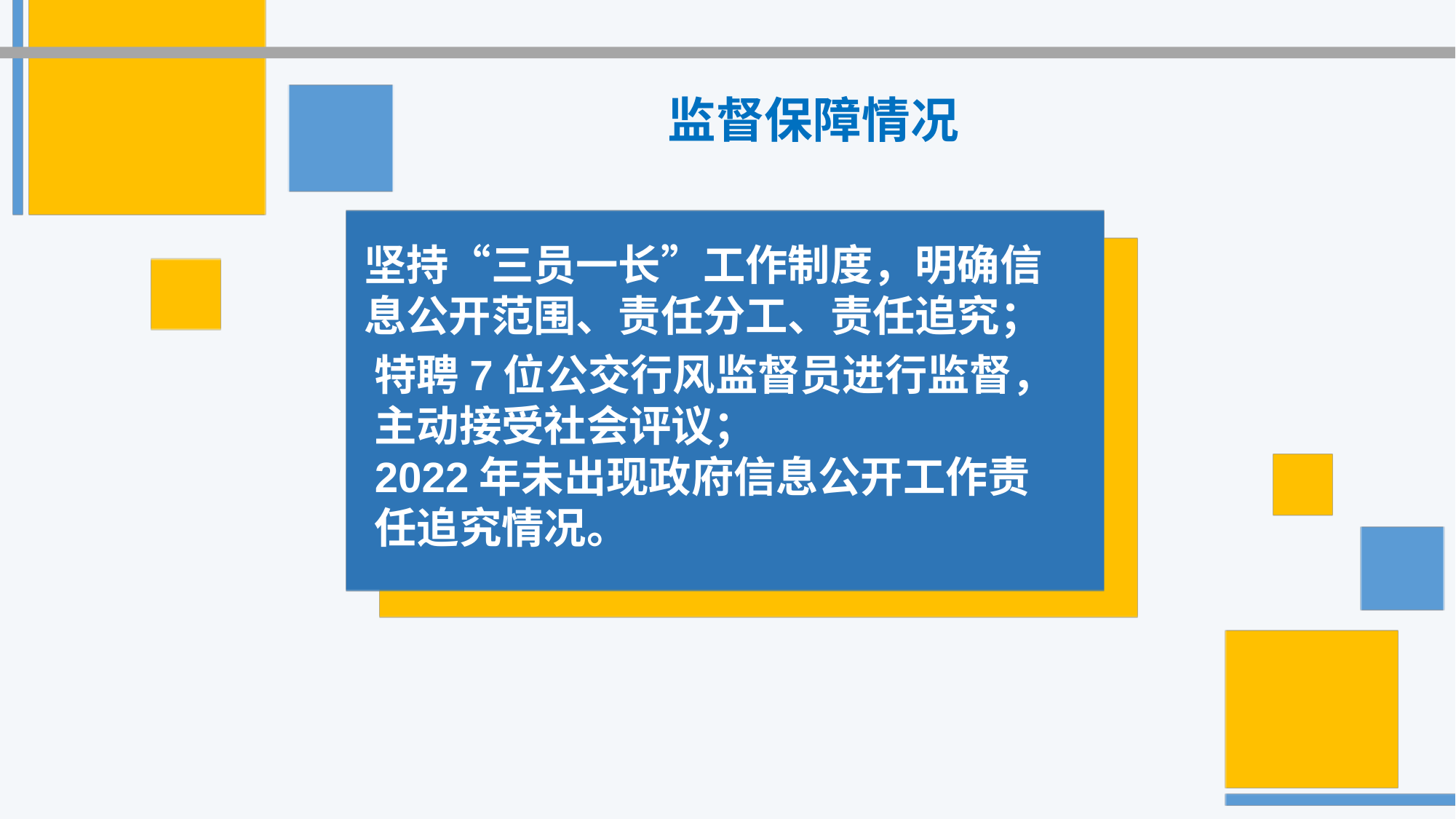

监督保障情况
坚持“三员一长”工作制度，明确信息公开范围、责任分工、责任追究；
特聘7位公交行风监督员进行监督，主动接受社会评议；
2022年未出现政府信息公开工作责任追究情况。